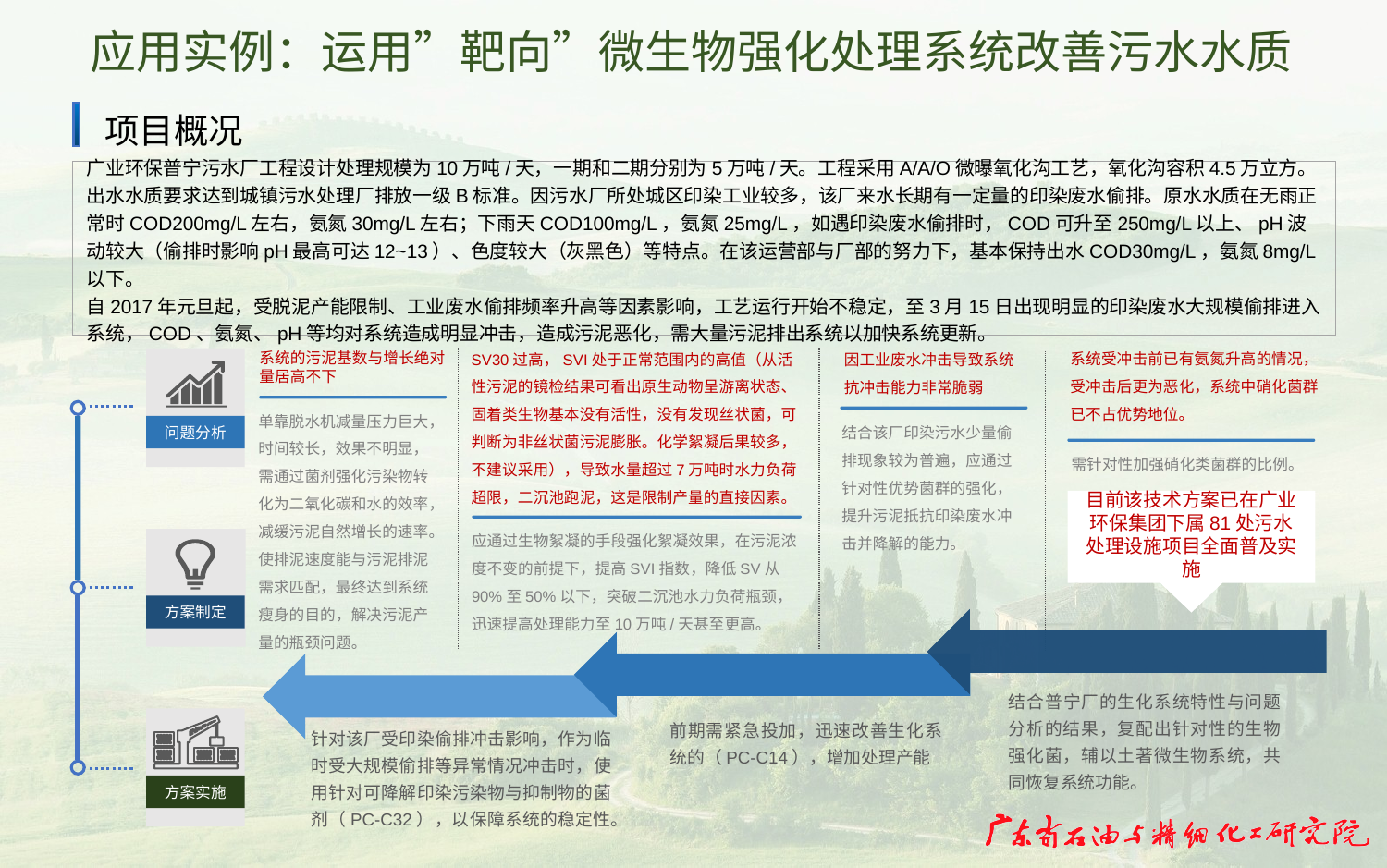

# 应用实例：运用”靶向”微生物强化处理系统改善污水水质
项目概况

广业环保普宁污水厂工程设计处理规模为10万吨/天，一期和二期分别为5万吨/天。工程采用A/A/O微曝氧化沟工艺，氧化沟容积4.5万立方。出水水质要求达到城镇污水处理厂排放一级B标准。因污水厂所处城区印染工业较多，该厂来水长期有一定量的印染废水偷排。原水水质在无雨正常时COD200mg/L左右，氨氮30mg/L左右；下雨天COD100mg/L，氨氮25mg/L，如遇印染废水偷排时，COD可升至250mg/L以上、pH波动较大（偷排时影响pH最高可达12~13）、色度较大（灰黑色）等特点。在该运营部与厂部的努力下，基本保持出水COD30mg/L，氨氮8mg/L以下。
自2017年元旦起，受脱泥产能限制、工业废水偷排频率升高等因素影响，工艺运行开始不稳定，至3月15日出现明显的印染废水大规模偷排进入系统，COD、氨氮、pH等均对系统造成明显冲击，造成污泥恶化，需大量污泥排出系统以加快系统更新。
系统受冲击前已有氨氮升高的情况，受冲击后更为恶化，系统中硝化菌群已不占优势地位。

SV30过高，SVI处于正常范围内的高值（从活性污泥的镜检结果可看出原生动物呈游离状态、固着类生物基本没有活性，没有发现丝状菌，可判断为非丝状菌污泥膨胀。化学絮凝后果较多，不建议采用），导致水量超过7万吨时水力负荷超限，二沉池跑泥，这是限制产量的直接因素。
因工业废水冲击导致系统
抗冲击能力非常脆弱
系统的污泥基数与增长绝对
量居高不下

单靠脱水机减量压力巨大，时间较长，效果不明显，需通过菌剂强化污染物转化为二氧化碳和水的效率，减缓污泥自然增长的速率。使排泥速度能与污泥排泥需求匹配，最终达到系统瘦身的目的，解决污泥产量的瓶颈问题。

结合该厂印染污水少量偷排现象较为普遍，应通过针对性优势菌群的强化，提升污泥抵抗印染废水冲击并降解的能力。

问题分析
需针对性加强硝化类菌群的比例。

目前该技术方案已在广业环保集团下属81处污水处理设施项目全面普及实施
应通过生物絮凝的手段强化絮凝效果，在污泥浓度不变的前提下，提高SVI指数，降低SV从90%至50%以下，突破二沉池水力负荷瓶颈，迅速提高处理能力至10万吨/天甚至更高。

方案制定

结合普宁厂的生化系统特性与问题分析的结果，复配出针对性的生物强化菌，辅以土著微生物系统，共同恢复系统功能。
前期需紧急投加，迅速改善生化系统的（PC-C14），增加处理产能

针对该厂受印染偷排冲击影响，作为临时受大规模偷排等异常情况冲击时，使用针对可降解印染污染物与抑制物的菌剂（PC-C32），以保障系统的稳定性。

方案实施